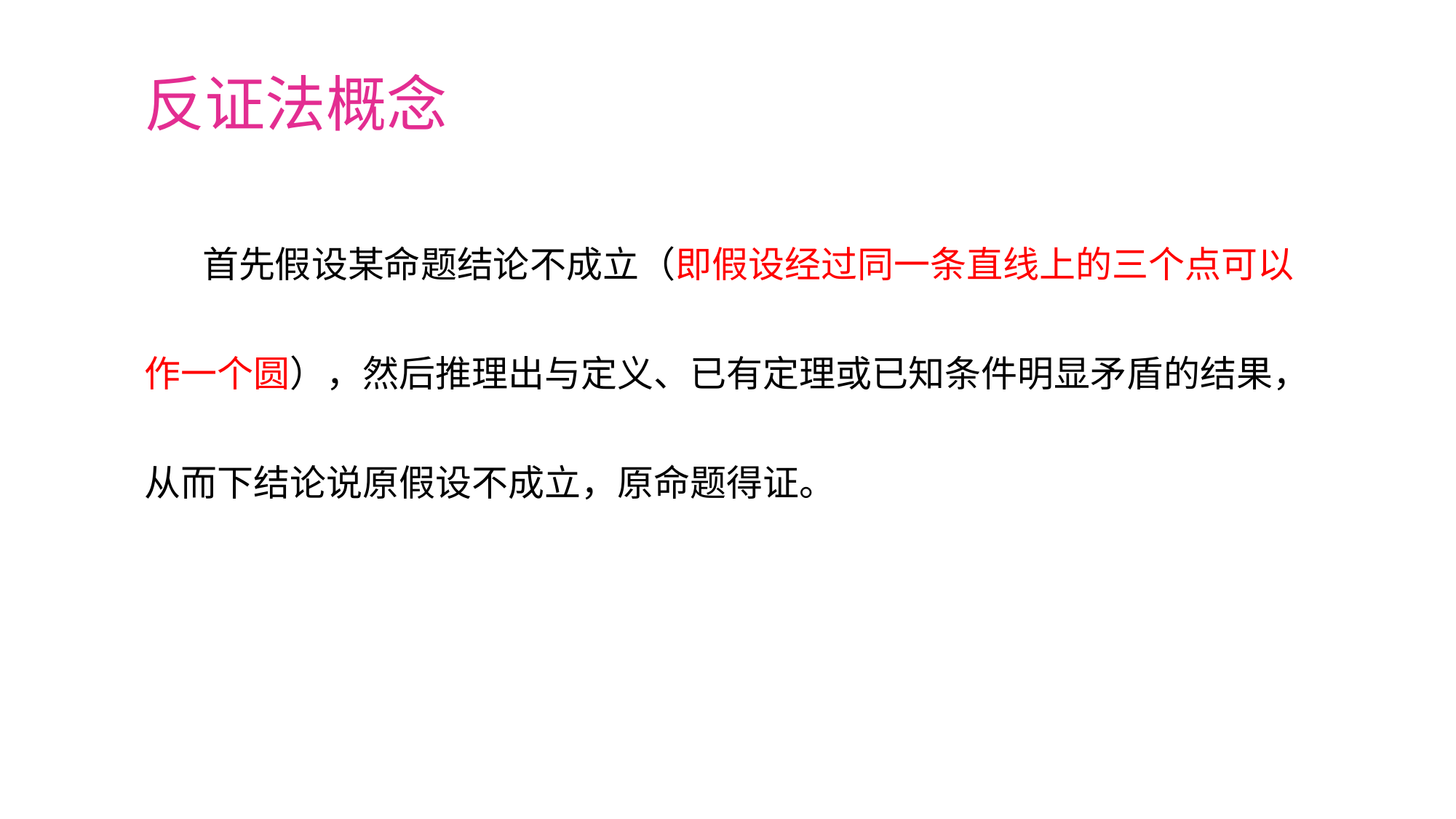

反证法概念
      首先假设某命题结论不成立（即假设经过同一条直线上的三个点可以作一个圆），然后推理出与定义、已有定理或已知条件明显矛盾的结果，从而下结论说原假设不成立，原命题得证。